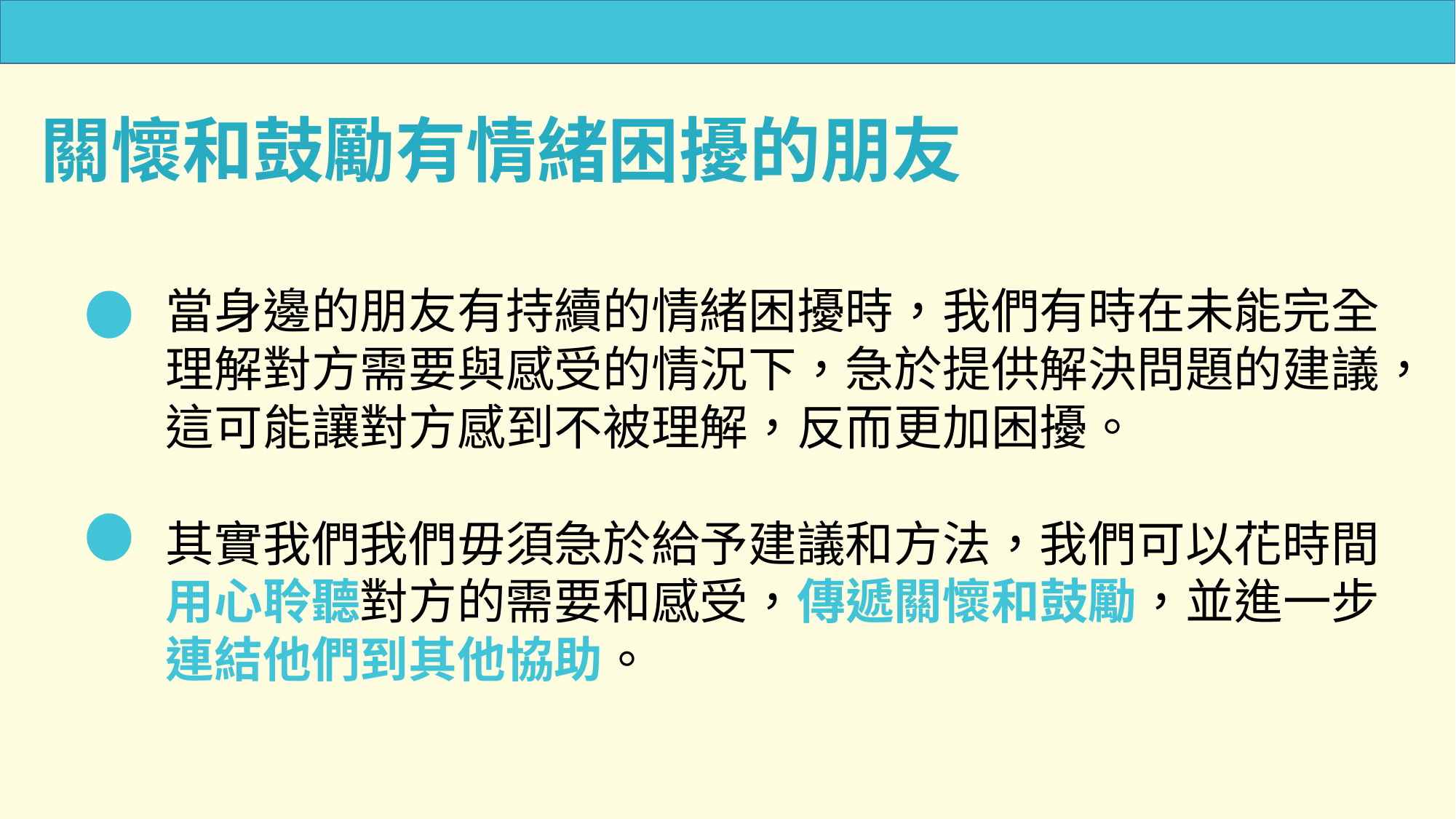

關懷和鼓勵有情緒困擾的朋友
當身邊的朋友有持續的情緒困擾時，我們有時在未能完全理解對方需要與感受的情況下，急於提供解決問題的建議，這可能讓對方感到不被理解，反而更加困擾。

其實我們我們毋須急於給予建議和方法，我們可以花時間用心聆聽對方的需要和感受，傳遞關懷和鼓勵，並進一步連結他們到其他協助。